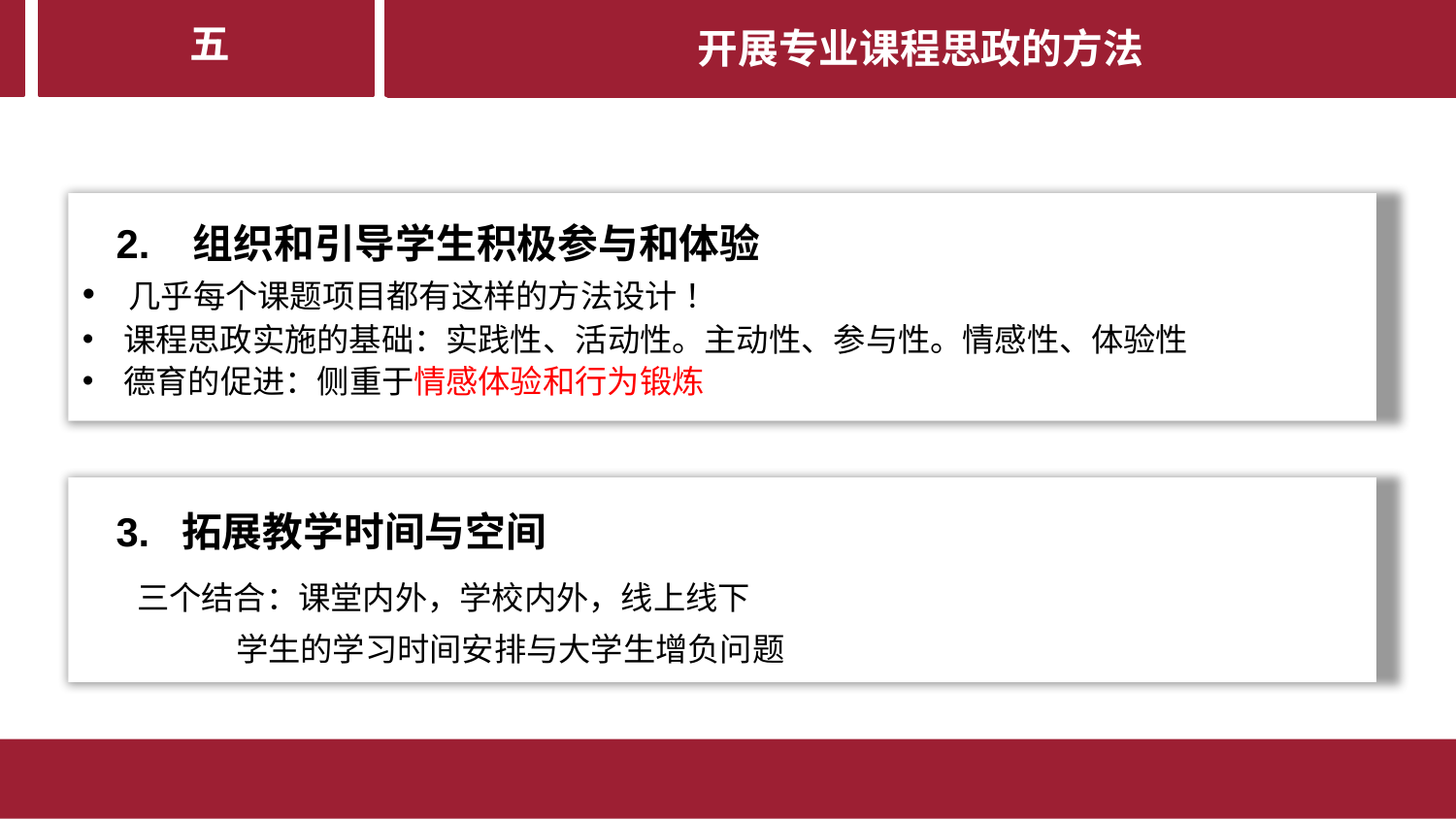

开展专业课程思政的方法
第四部分
五
   2.   组织和引导学生积极参与和体验
   几乎每个课题项目都有这样的方法设计 ！
   课程思政实施的基础：实践性、活动性。主动性、参与性。情感性、体验性
   德育的促进：侧重于情感体验和行为锻炼
   3.  拓展教学时间与空间
     三个结合：课堂内外，学校内外，线上线下
                    学生的学习时间安排与大学生增负问题